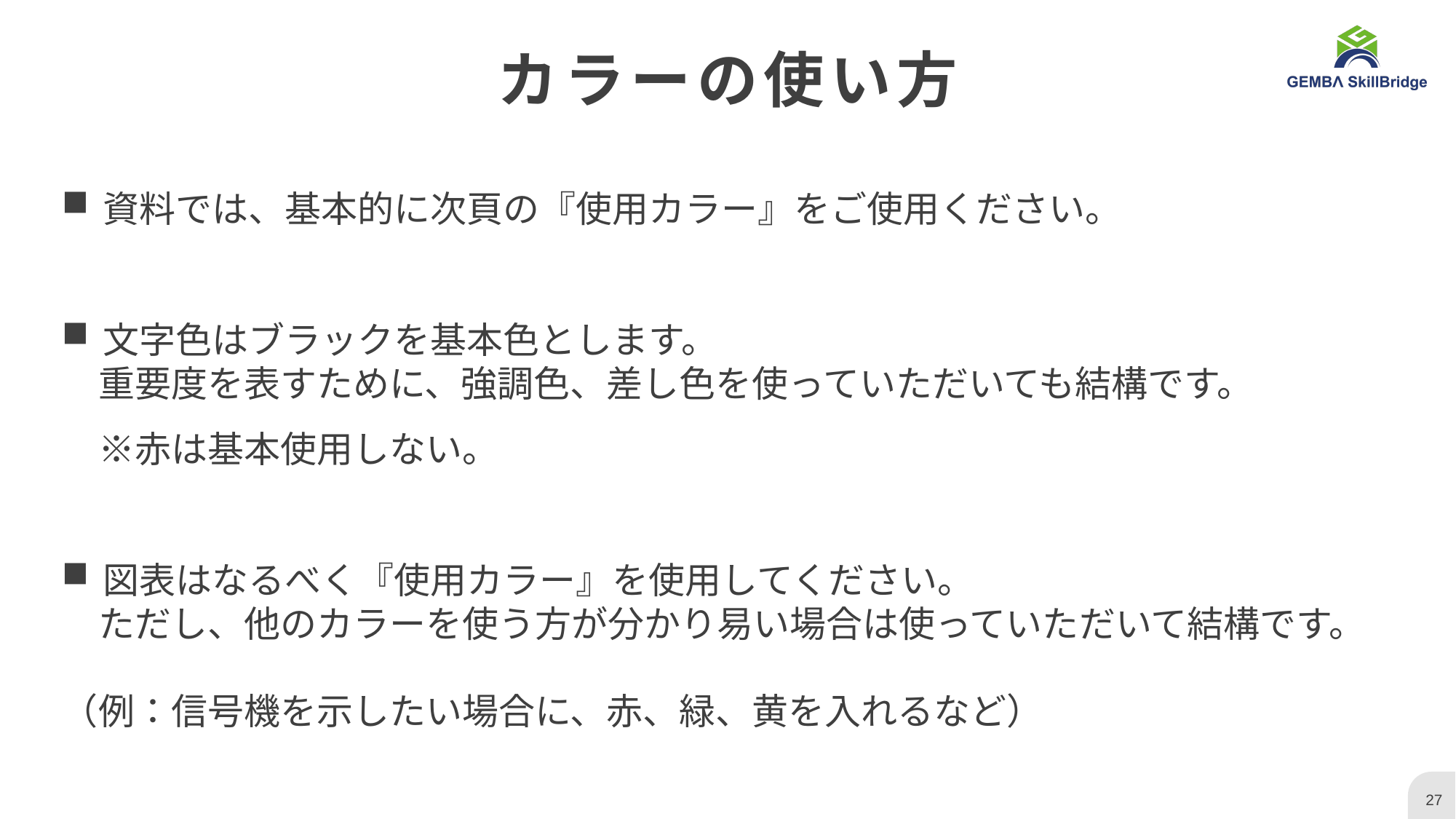

カラーの使い方
資料では、基本的に次頁の『使用カラー』をご使用ください。
文字色はブラックを基本色とします。
　重要度を表すために、強調色、差し色を使っていただいても結構です。
　※赤は基本使用しない。
図表はなるべく『使用カラー』を使用してください。
　ただし、他のカラーを使う方が分かり易い場合は使っていただいて結構です。

（例：信号機を示したい場合に、赤、緑、黄を入れるなど）
27